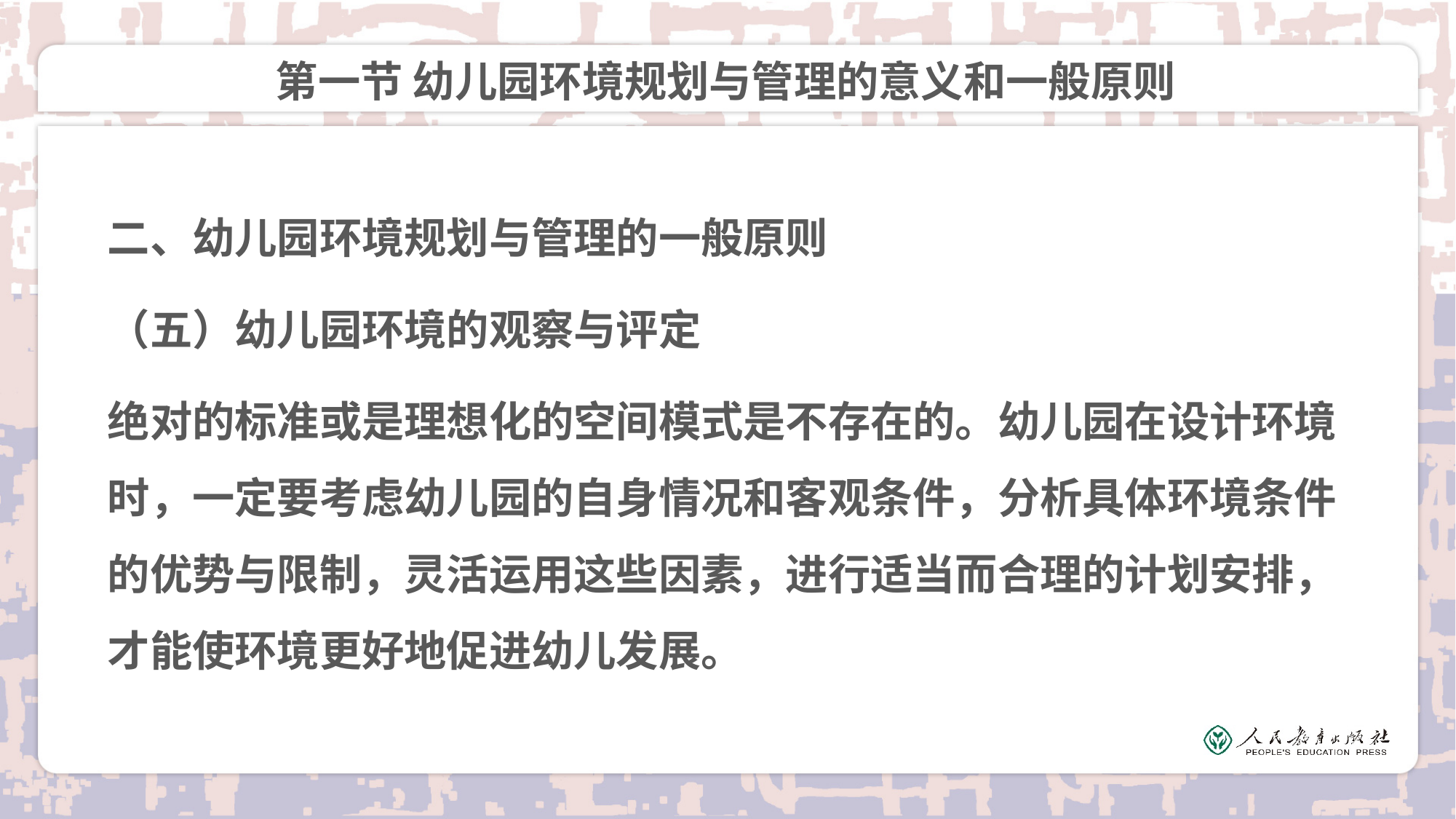

# 第一节 幼儿园环境规划与管理的意义和一般原则
二、幼儿园环境规划与管理的一般原则
（五）幼儿园环境的观察与评定
绝对的标准或是理想化的空间模式是不存在的。幼儿园在设计环境时，一定要考虑幼儿园的自身情况和客观条件，分析具体环境条件的优势与限制，灵活运用这些因素，进行适当而合理的计划安排，才能使环境更好地促进幼儿发展。